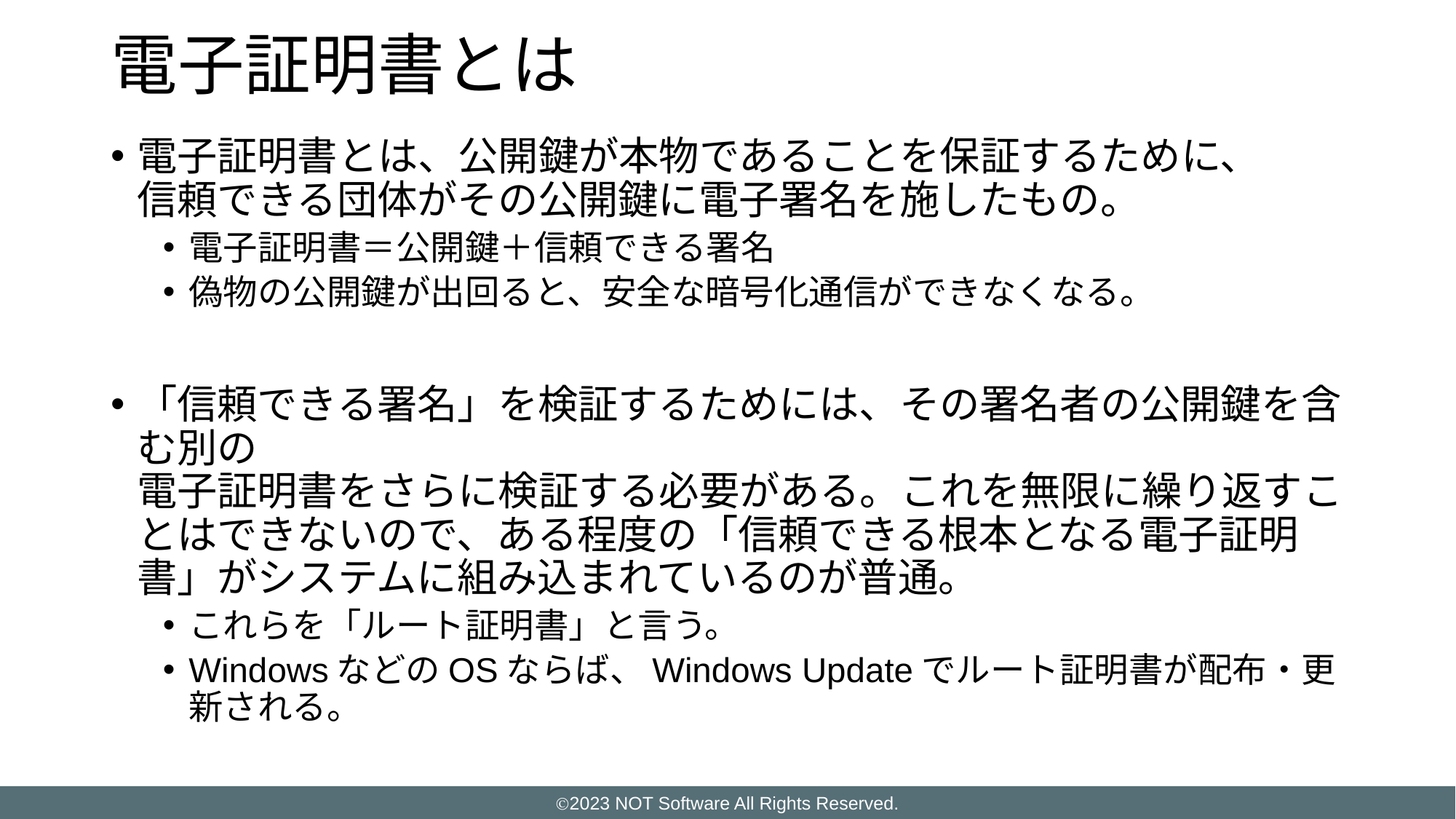

# 電子証明書とは
電子証明書とは、公開鍵が本物であることを保証するために、
信頼できる団体がその公開鍵に電子署名を施したもの。
電子証明書＝公開鍵＋信頼できる署名
偽物の公開鍵が出回ると、安全な暗号化通信ができなくなる。

「信頼できる署名」を検証するためには、その署名者の公開鍵を含む別の
電子証明書をさらに検証する必要がある。これを無限に繰り返すことはできないので、ある程度の「信頼できる根本となる電子証明書」がシステムに組み込まれているのが普通。
これらを「ルート証明書」と言う。
WindowsなどのOSならば、Windows Updateでルート証明書が配布・更新される。